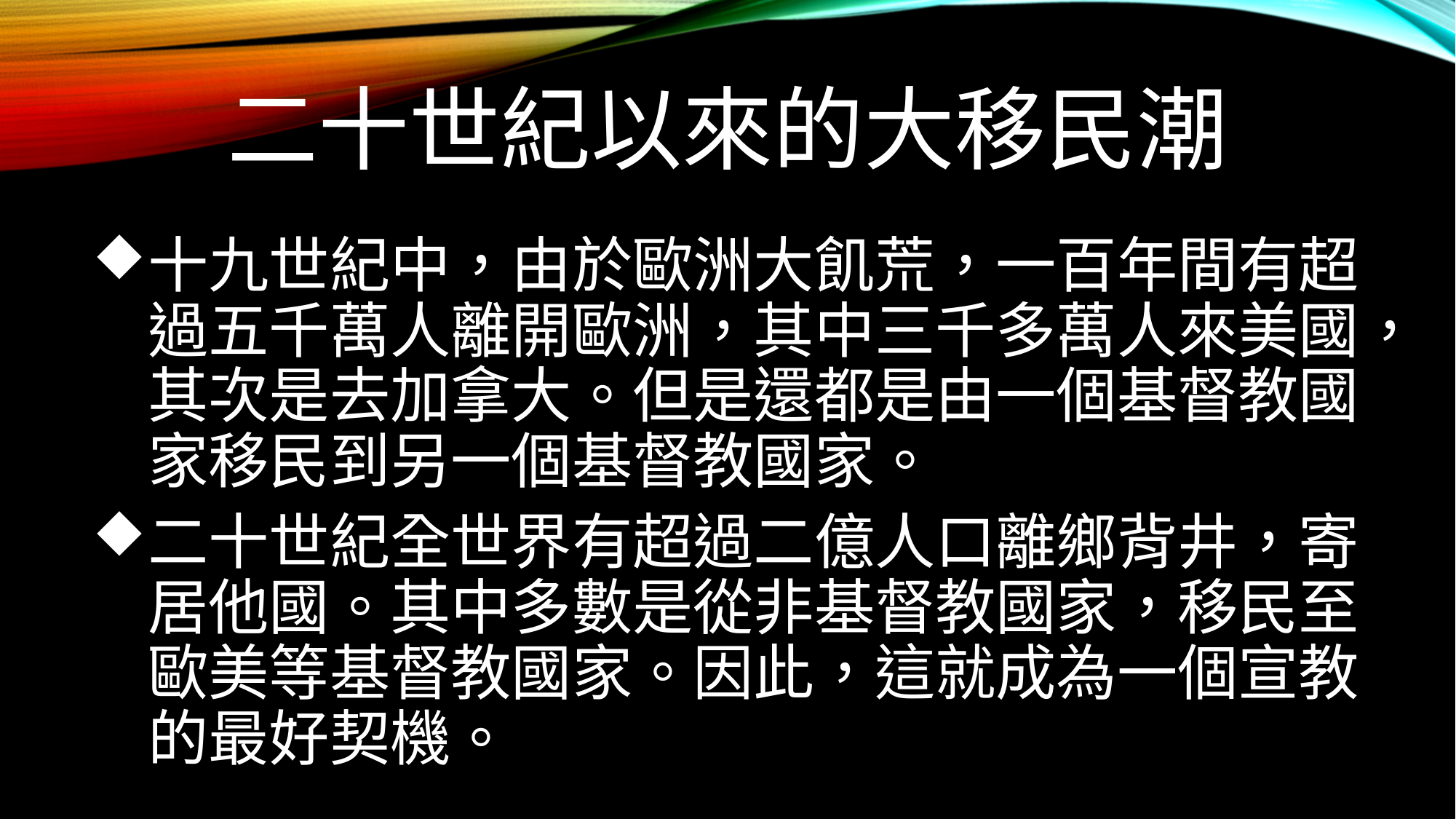

# 二十世紀以來的大移民潮
十九世紀中，由於歐洲大飢荒，一百年間有超過五千萬人離開歐洲，其中三千多萬人來美國，其次是去加拿大。但是還都是由一個基督教國家移民到另一個基督教國家。
二十世紀全世界有超過二億人口離鄉背井，寄居他國。其中多數是從非基督教國家，移民至歐美等基督教國家。因此，這就成為一個宣教的最好契機。